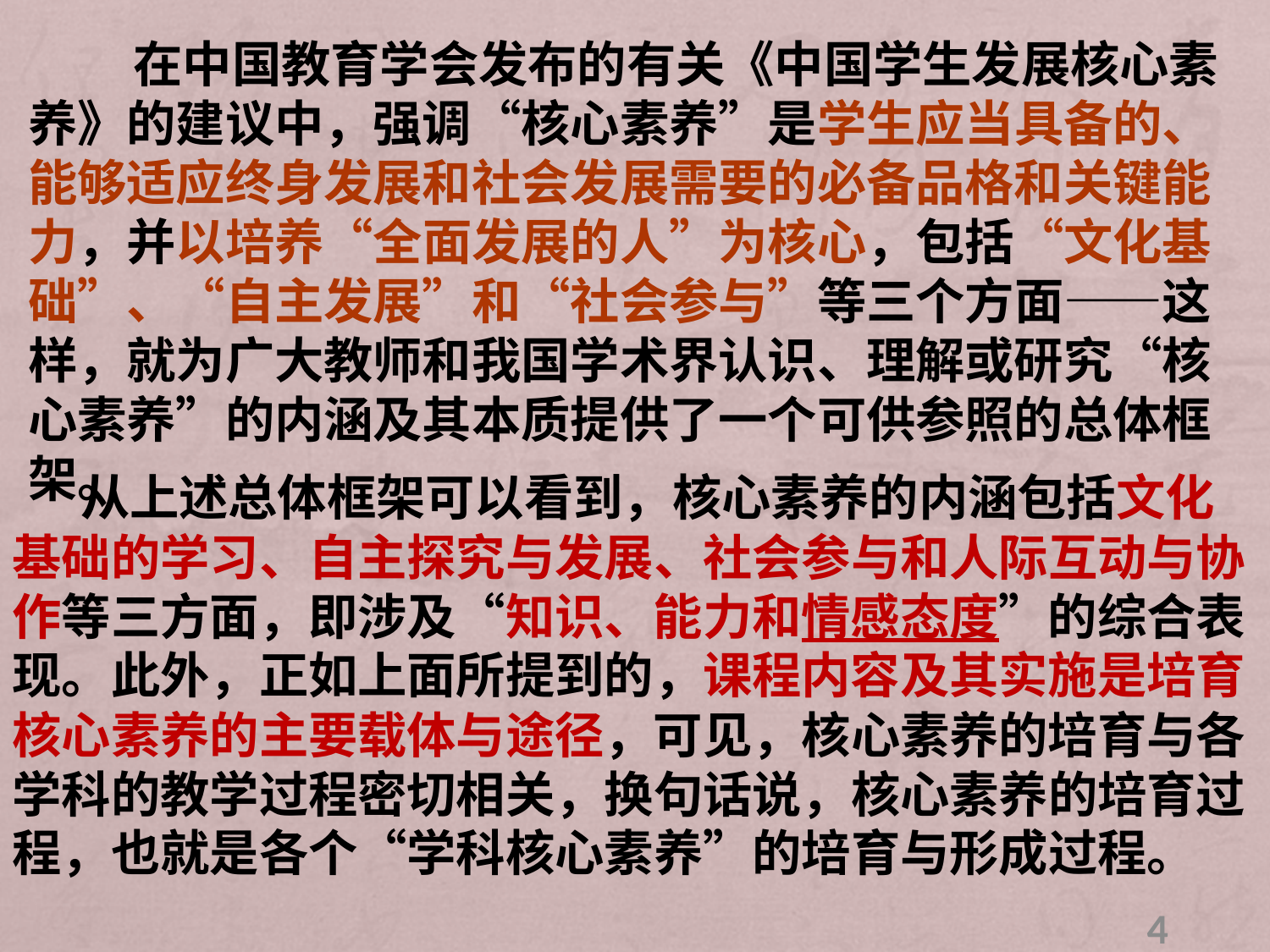

在中国教育学会发布的有关《中国学生发展核心素养》的建议中，强调“核心素养”是学生应当具备的、能够适应终身发展和社会发展需要的必备品格和关键能力，并以培养“全面发展的人”为核心，包括“文化基础”、“自主发展”和“社会参与”等三个方面——这样，就为广大教师和我国学术界认识、理解或研究“核心素养”的内涵及其本质提供了一个可供参照的总体框架。
     从上述总体框架可以看到，核心素养的内涵包括文化基础的学习、自主探究与发展、社会参与和人际互动与协作等三方面，即涉及“知识、能力和情感态度”的综合表现。此外，正如上面所提到的，课程内容及其实施是培育核心素养的主要载体与途径，可见，核心素养的培育与各学科的教学过程密切相关，换句话说，核心素养的培育过程，也就是各个“学科核心素养”的培育与形成过程。
4